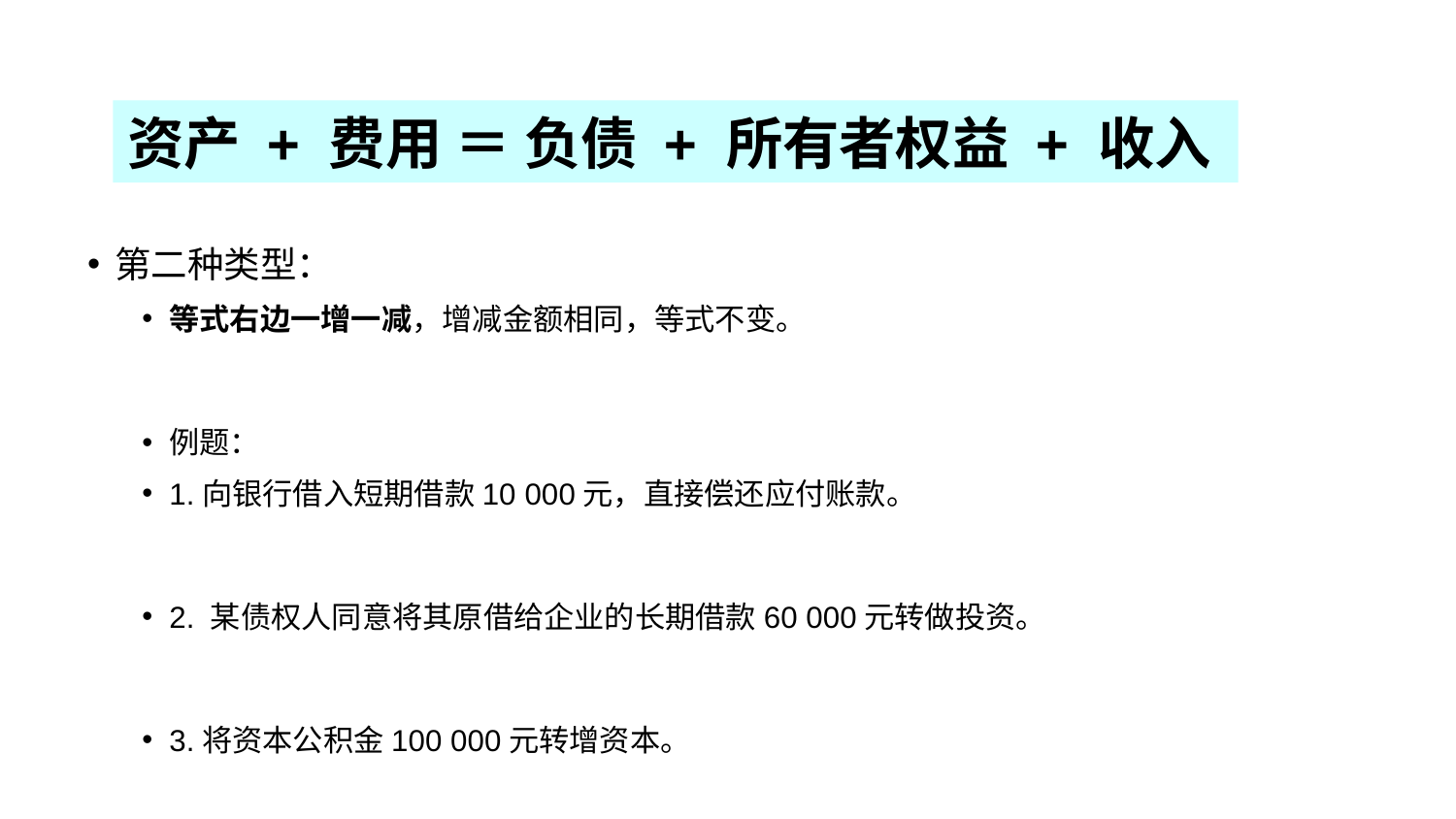

资产 + 费用 ＝ 负债 + 所有者权益 + 收入
第二种类型：
等式右边一增一减，增减金额相同，等式不变。

例题：
1.向银行借入短期借款10 000元，直接偿还应付账款。

2. 某债权人同意将其原借给企业的长期借款60 000元转做投资。

3.将资本公积金100 000元转增资本。